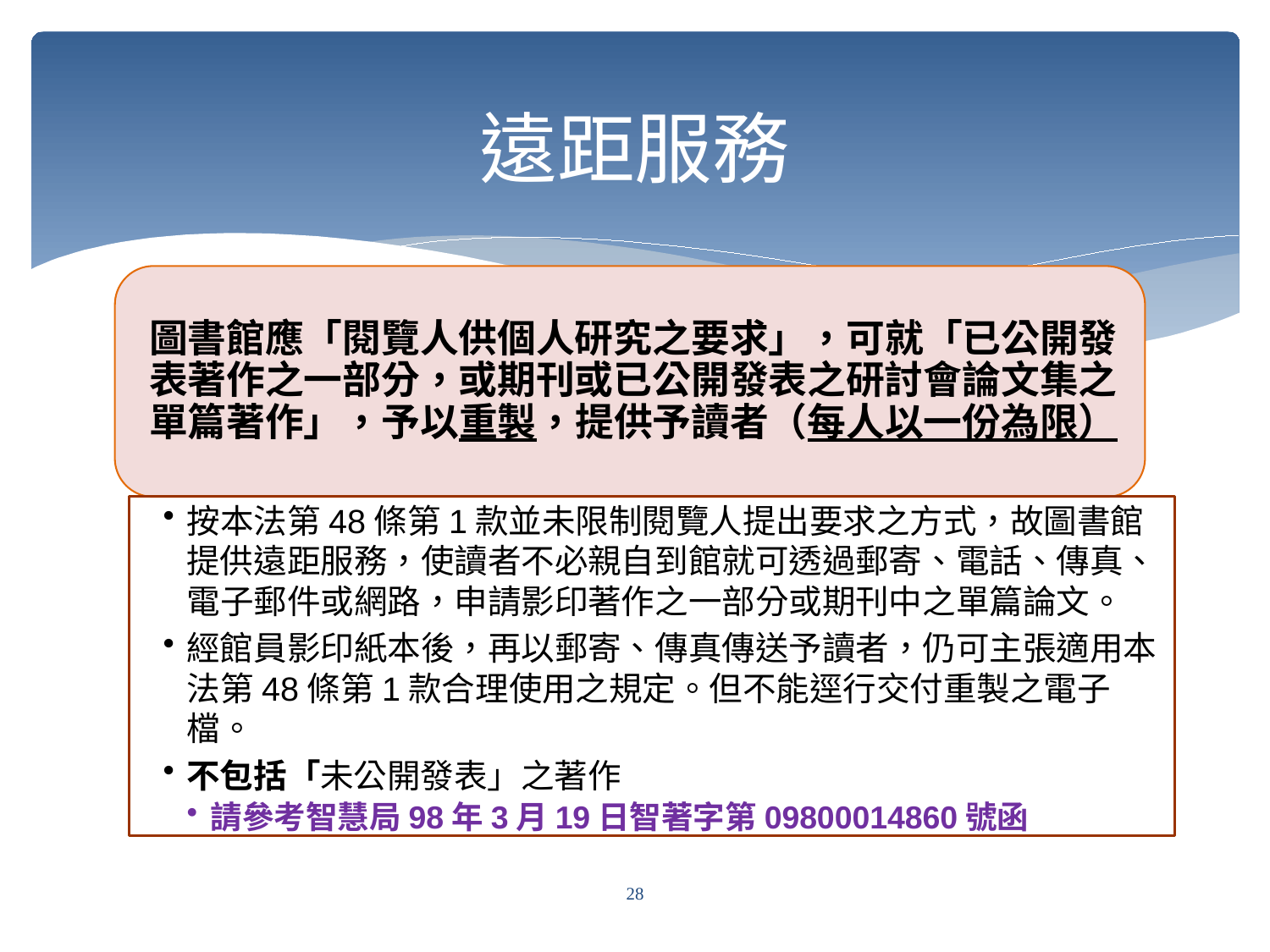

# 遠距服務
圖書館應「閱覽人供個人研究之要求」，可就「已公開發表著作之一部分，或期刊或已公開發表之研討會論文集之單篇著作」，予以重製，提供予讀者（每人以一份為限）
按本法第48條第1款並未限制閱覽人提出要求之方式，故圖書館提供遠距服務，使讀者不必親自到館就可透過郵寄、電話、傳真、電子郵件或網路，申請影印著作之一部分或期刊中之單篇論文。
經館員影印紙本後，再以郵寄、傳真傳送予讀者，仍可主張適用本法第48條第1款合理使用之規定。但不能逕行交付重製之電子檔。
不包括「未公開發表」之著作
請參考智慧局98年3月19日智著字第09800014860號函
28